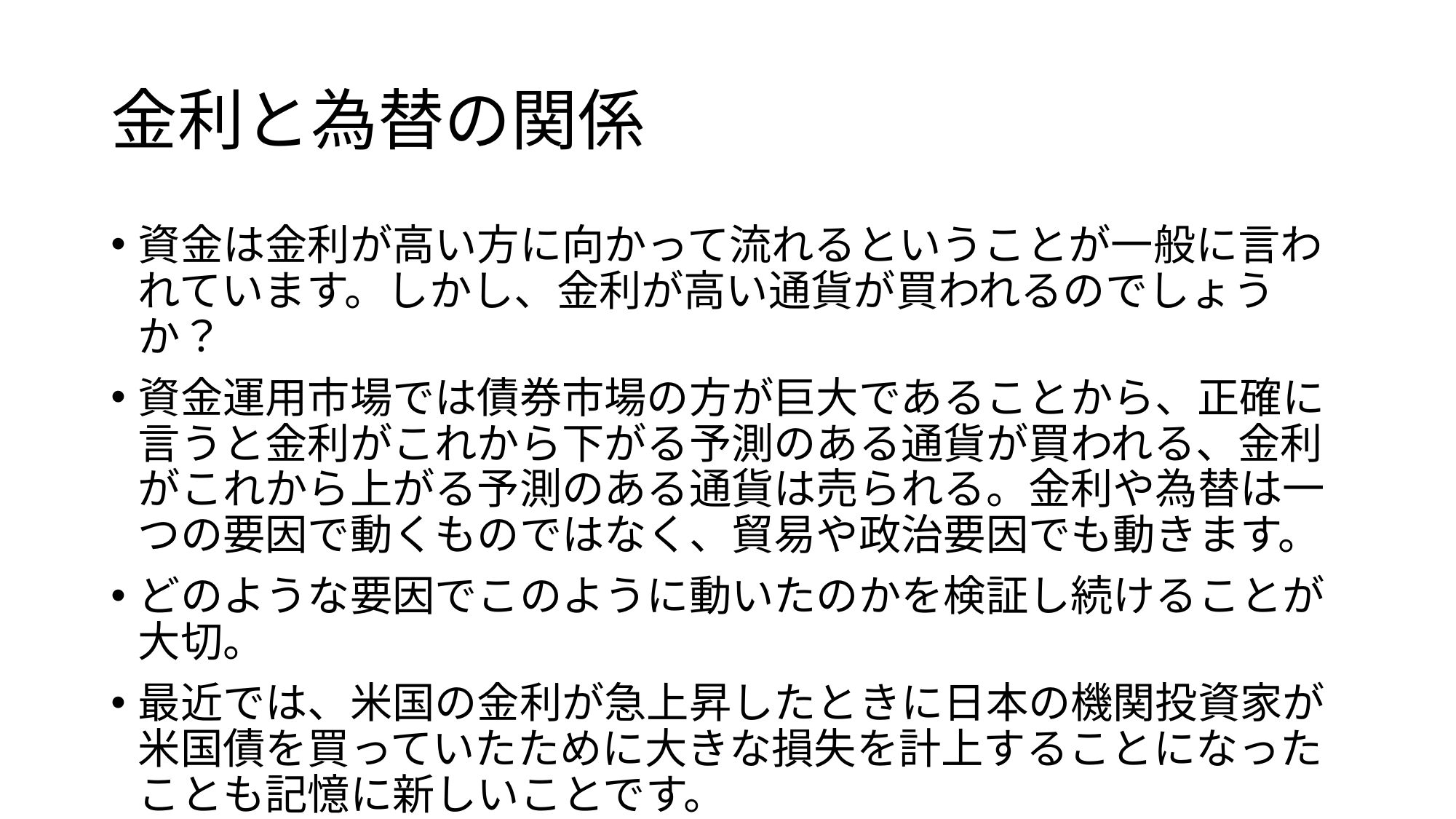

# 金利と為替の関係
資金は金利が高い方に向かって流れるということが一般に言われています。しかし、金利が高い通貨が買われるのでしょうか？
資金運用市場では債券市場の方が巨大であることから、正確に言うと金利がこれから下がる予測のある通貨が買われる、金利がこれから上がる予測のある通貨は売られる。金利や為替は一つの要因で動くものではなく、貿易や政治要因でも動きます。
どのような要因でこのように動いたのかを検証し続けることが大切。
最近では、米国の金利が急上昇したときに日本の機関投資家が米国債を買っていたために大きな損失を計上することになったことも記憶に新しいことです。